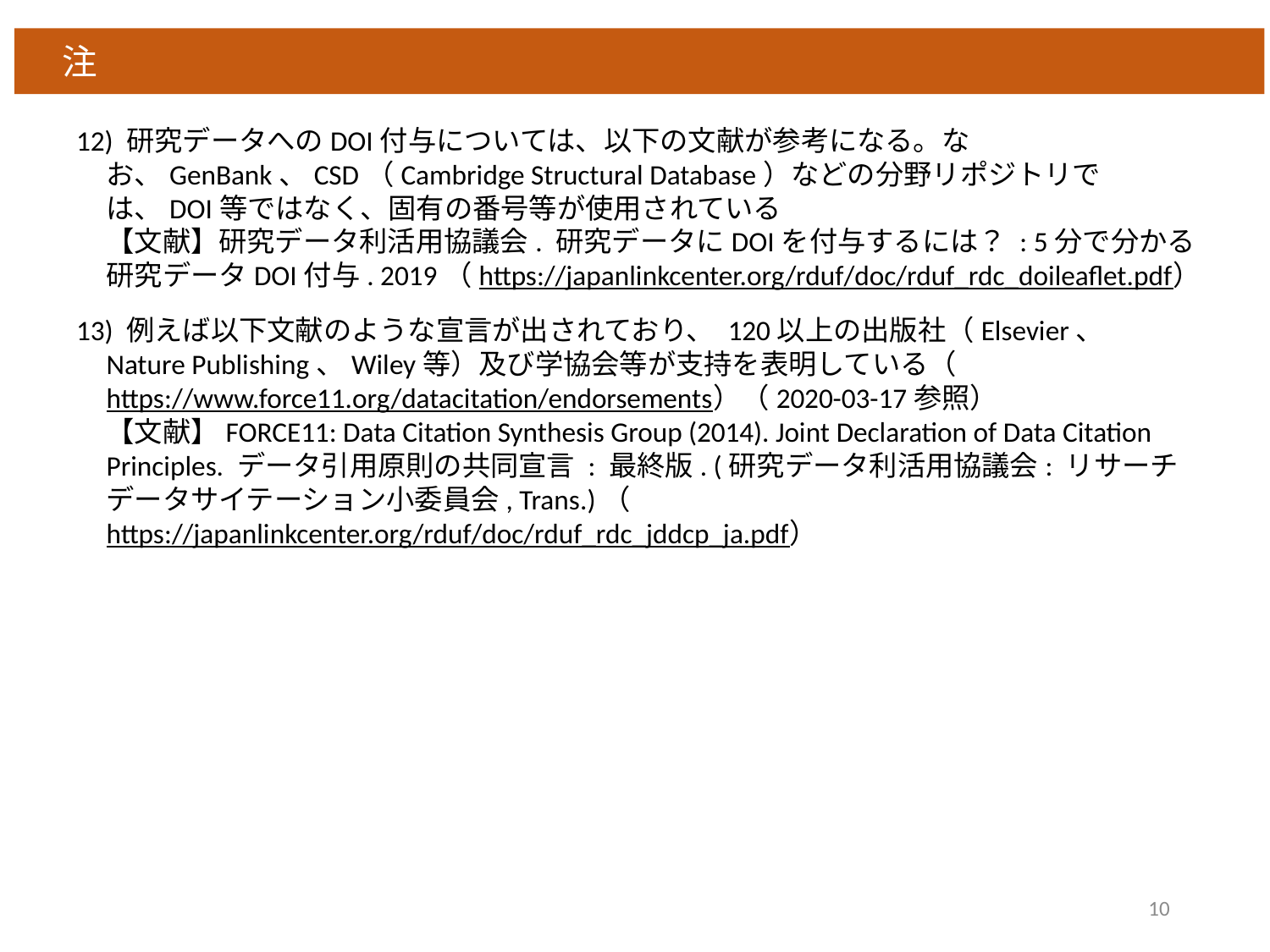

注
12) 研究データへのDOI付与については、以下の文献が参考になる。なお、GenBank、CSD（Cambridge Structural Database）などの分野リポジトリでは、DOI等ではなく、固有の番号等が使用されている
【文献】研究データ利活用協議会. 研究データにDOIを付与するには？ : 5分で分かる研究データDOI付与. 2019（https://japanlinkcenter.org/rduf/doc/rduf_rdc_doileaflet.pdf）
13) 例えば以下文献のような宣言が出されており、 120以上の出版社（Elsevier、
Nature Publishing、Wiley等）及び学協会等が支持を表明している（https://www.force11.org/datacitation/endorsements）（2020-03-17参照）
【文献】FORCE11: Data Citation Synthesis Group (2014). Joint Declaration of Data Citation Principles. データ引用原則の共同宣言 : 最終版. (研究データ利活用協議会: リサーチデータサイテーション小委員会, Trans.)（https://japanlinkcenter.org/rduf/doc/rduf_rdc_jddcp_ja.pdf）

10